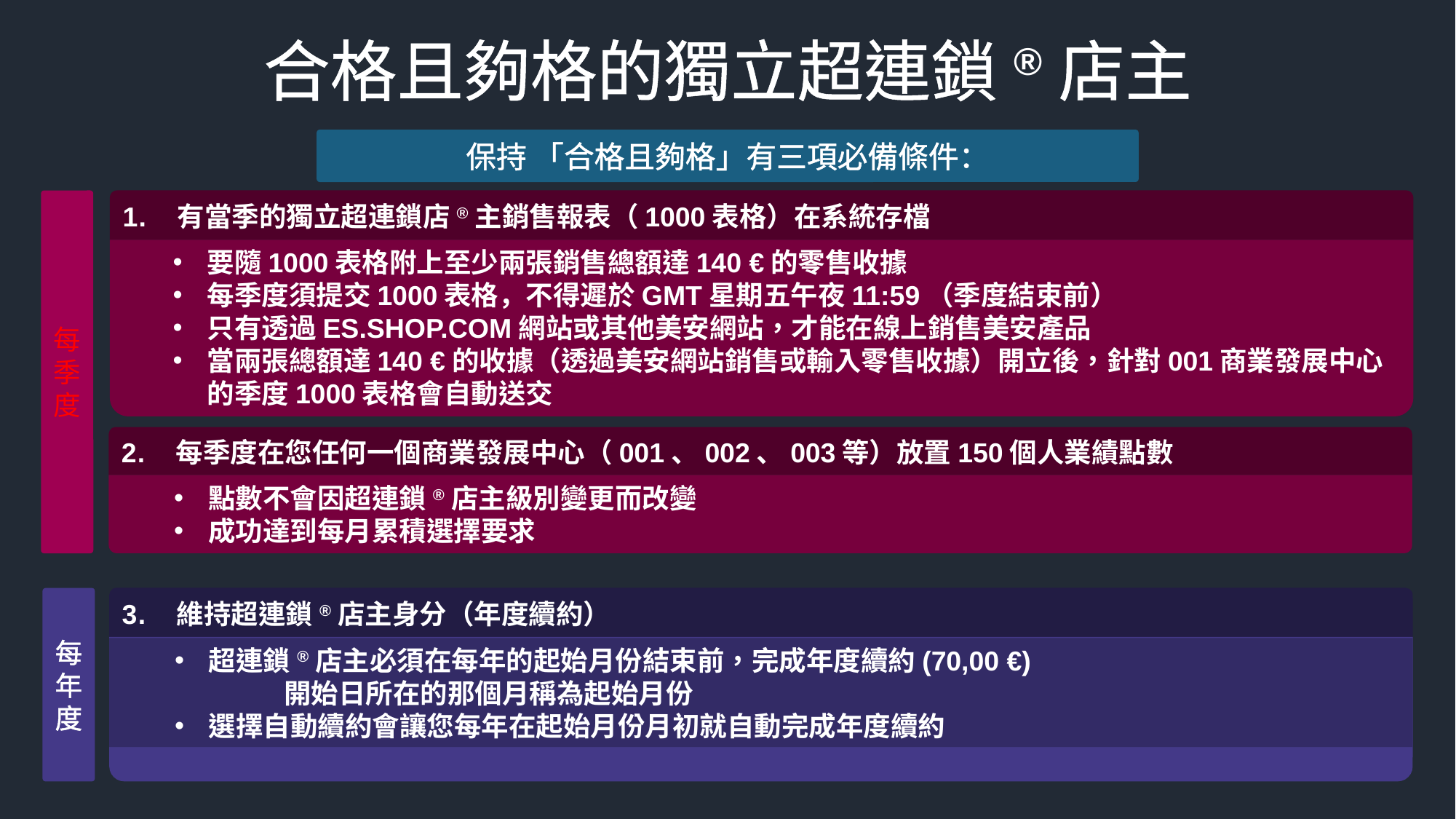

合格且夠格的獨立超連鎖®店主

保持 「合格且夠格」有三項必備條件：
有當季的獨立超連鎖店®主銷售報表（1000表格）在系統存檔

要隨1000表格附上至少兩張銷售總額達140 €的零售收據
每季度須提交1000表格，不得遲於GMT星期五午夜11:59（季度結束前）
只有透過ES.SHOP.COM網站或其他美安網站，才能在線上銷售美安產品
當兩張總額達140 €的收據（透過美安網站銷售或輸入零售收據）開立後，針對001商業發展中心的季度1000表格會自動送交

每季度
每季度在您任何一個商業發展中心（001、002、003等）放置150個人業績點數

點數不會因超連鎖®店主級別變更而改變
成功達到每月累積選擇要求
維持超連鎖®店主身分（年度續約）

超連鎖®店主必須在每年的起始月份結束前，完成年度續約(70,00 €)
	開始日所在的那個月稱為起始月份
選擇自動續約會讓您每年在起始月份月初就自動完成年度續約
每年度